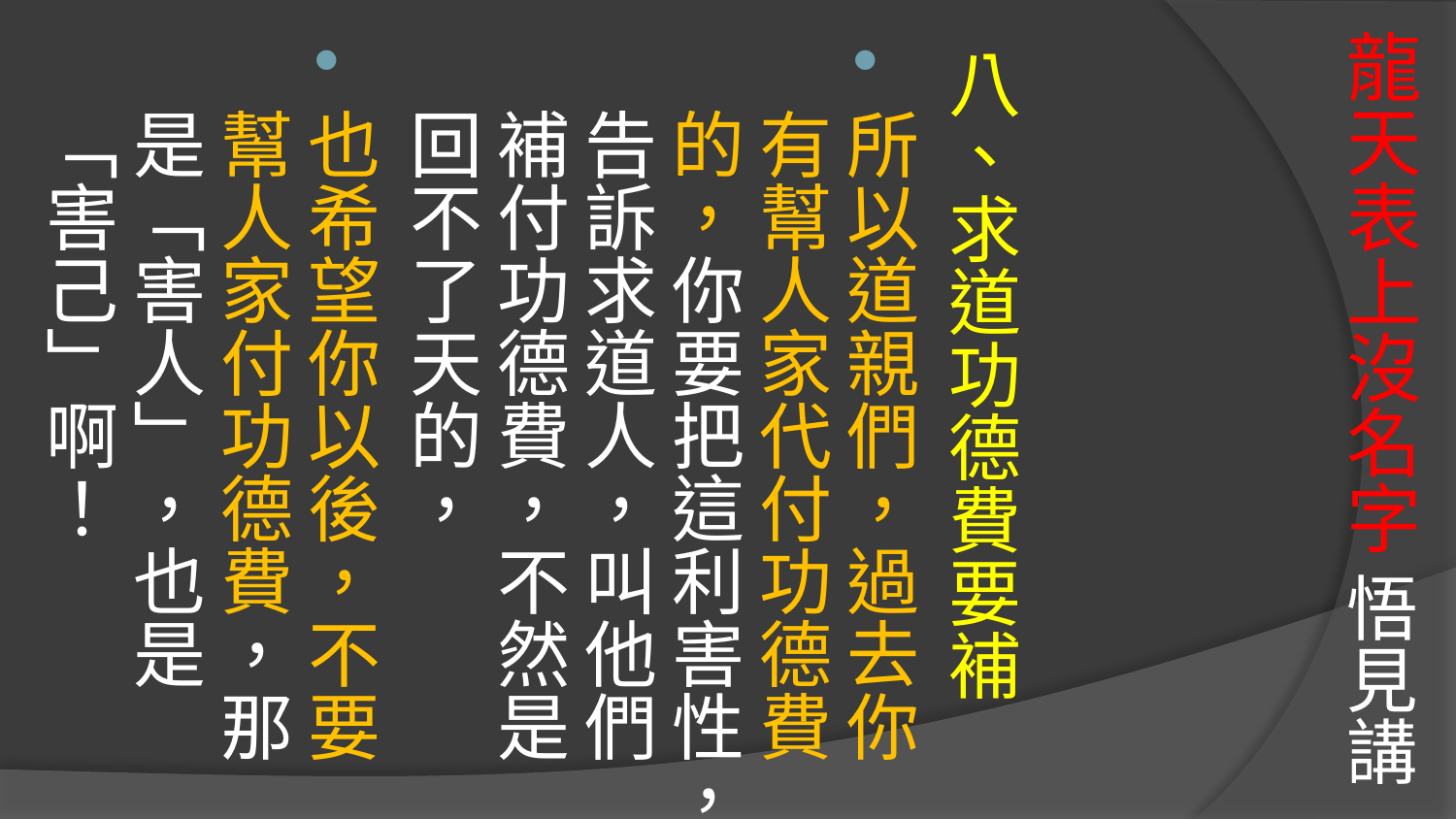

# 龍天表上沒名字 悟見講
八、求道功德費要補
所以道親們，過去你有幫人家代付功德費的，你要把這利害性，告訴求道人，叫他們補付功德費，不然是回不了天的，
也希望你以後，不要幫人家付功德費，那是「害人」，也是「害己」啊！